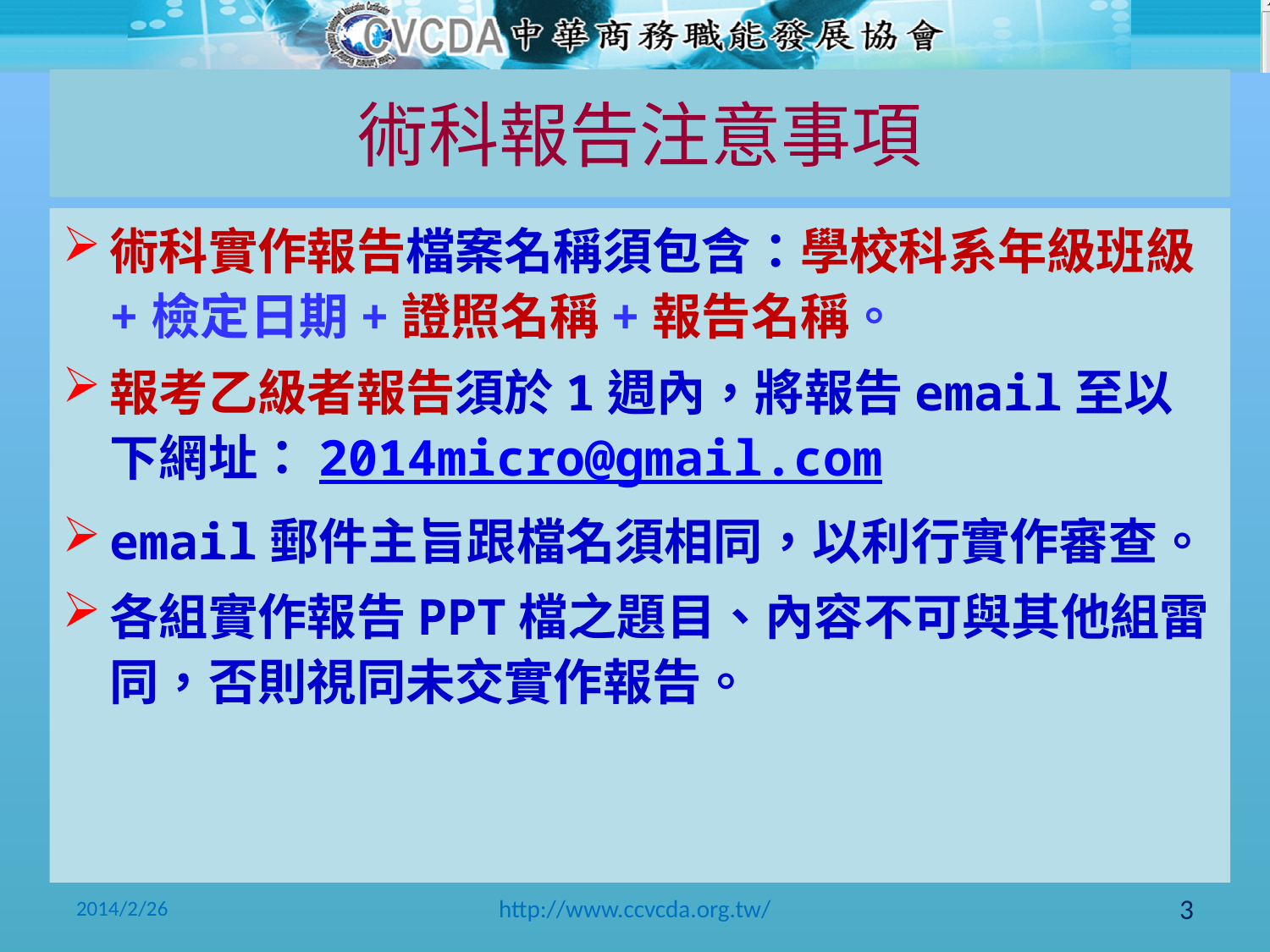

# 術科報告注意事項
術科實作報告檔案名稱須包含：學校科系年級班級+檢定日期+證照名稱+報告名稱。
報考乙級者報告須於1週內，將報告email至以下網址：2014micro@gmail.com
email郵件主旨跟檔名須相同，以利行實作審查。
各組實作報告PPT檔之題目、內容不可與其他組雷同，否則視同未交實作報告。

2014/2/26
http://www.ccvcda.org.tw/
3